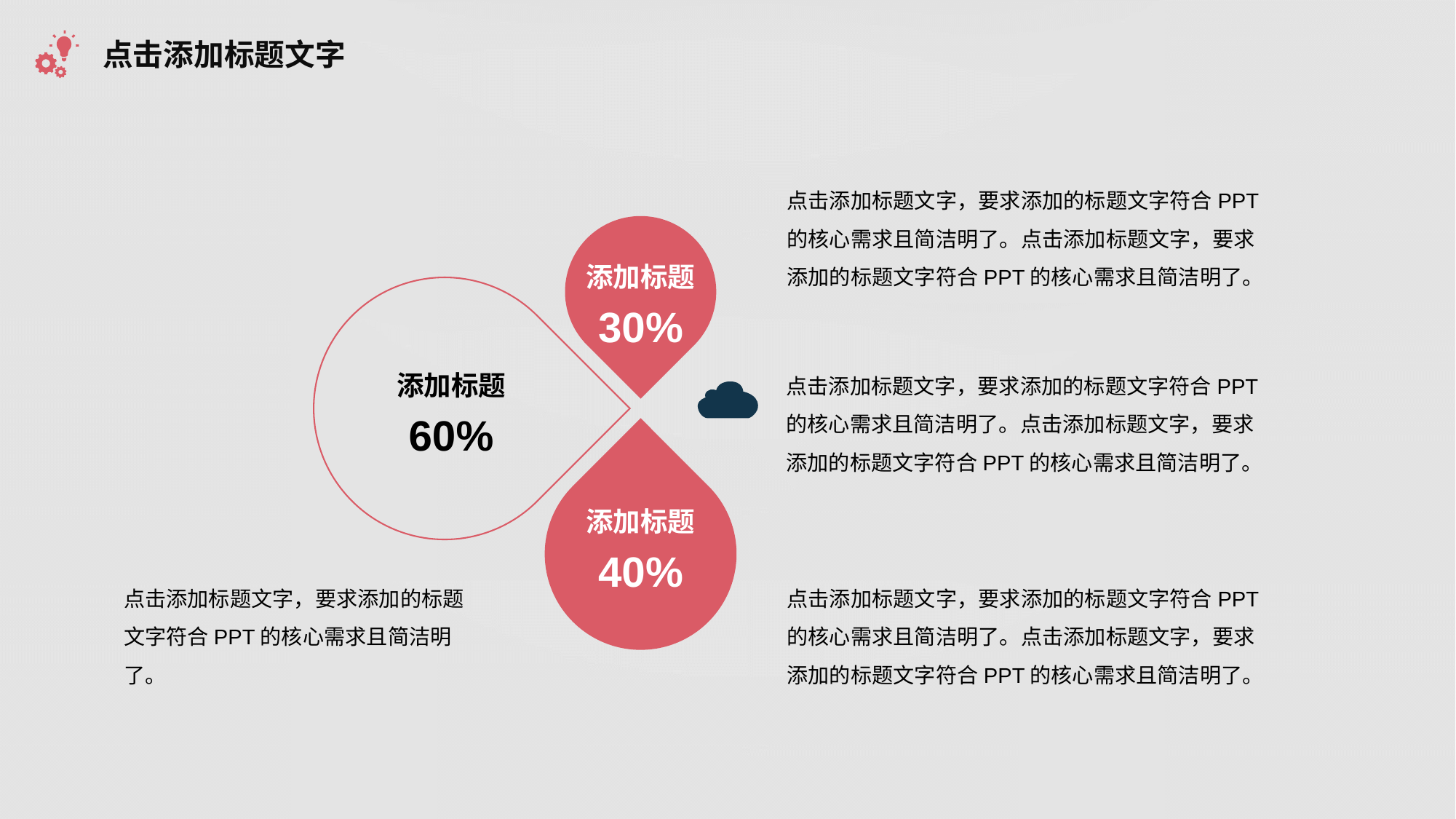

点击添加标题文字

点击添加标题文字，要求添加的标题文字符合PPT的核心需求且简洁明了。点击添加标题文字，要求添加的标题文字符合PPT的核心需求且简洁明了。

添加标题

30%
添加标题
60%

添加标题
40%
点击添加标题文字，要求添加的标题文字符合PPT的核心需求且简洁明了。点击添加标题文字，要求添加的标题文字符合PPT的核心需求且简洁明了。

点击添加标题文字，要求添加的标题文字符合PPT的核心需求且简洁明了。
点击添加标题文字，要求添加的标题文字符合PPT的核心需求且简洁明了。点击添加标题文字，要求添加的标题文字符合PPT的核心需求且简洁明了。